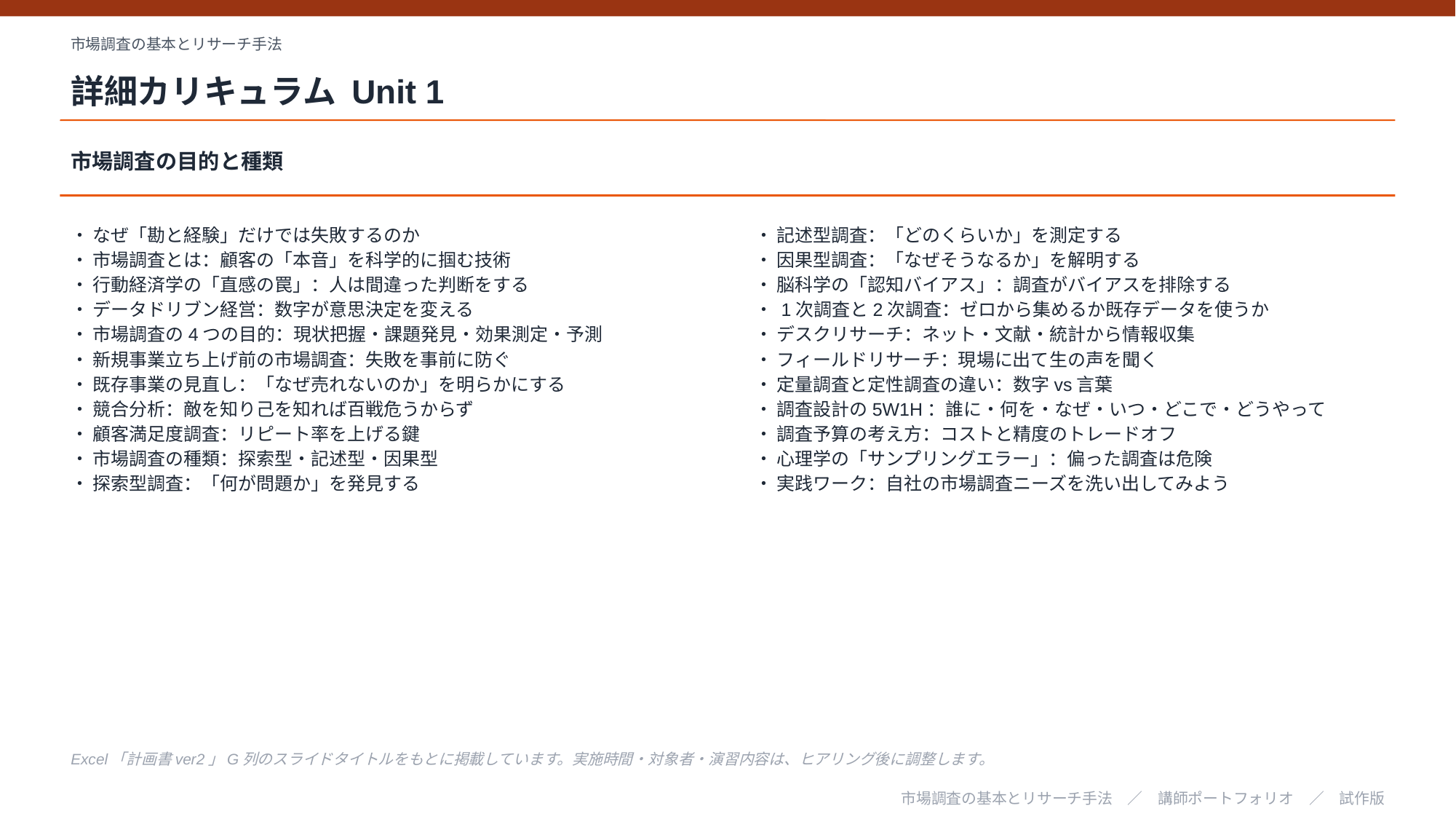

市場調査の基本とリサーチ手法
詳細カリキュラム Unit 1

市場調査の目的と種類

・ なぜ「勘と経験」だけでは失敗するのか
・ 市場調査とは：顧客の「本音」を科学的に掴む技術
・ 行動経済学の「直感の罠」：人は間違った判断をする
・ データドリブン経営：数字が意思決定を変える
・ 市場調査の4つの目的：現状把握・課題発見・効果測定・予測
・ 新規事業立ち上げ前の市場調査：失敗を事前に防ぐ
・ 既存事業の見直し：「なぜ売れないのか」を明らかにする
・ 競合分析：敵を知り己を知れば百戦危うからず
・ 顧客満足度調査：リピート率を上げる鍵
・ 市場調査の種類：探索型・記述型・因果型
・ 探索型調査：「何が問題か」を発見する
・ 記述型調査：「どのくらいか」を測定する
・ 因果型調査：「なぜそうなるか」を解明する
・ 脳科学の「認知バイアス」：調査がバイアスを排除する
・ 1次調査と2次調査：ゼロから集めるか既存データを使うか
・ デスクリサーチ：ネット・文献・統計から情報収集
・ フィールドリサーチ：現場に出て生の声を聞く
・ 定量調査と定性調査の違い：数字vs言葉
・ 調査設計の5W1H：誰に・何を・なぜ・いつ・どこで・どうやって
・ 調査予算の考え方：コストと精度のトレードオフ
・ 心理学の「サンプリングエラー」：偏った調査は危険
・ 実践ワーク：自社の市場調査ニーズを洗い出してみよう
Excel「計画書ver2」G列のスライドタイトルをもとに掲載しています。実施時間・対象者・演習内容は、ヒアリング後に調整します。
市場調査の基本とリサーチ手法　／　講師ポートフォリオ　／　試作版